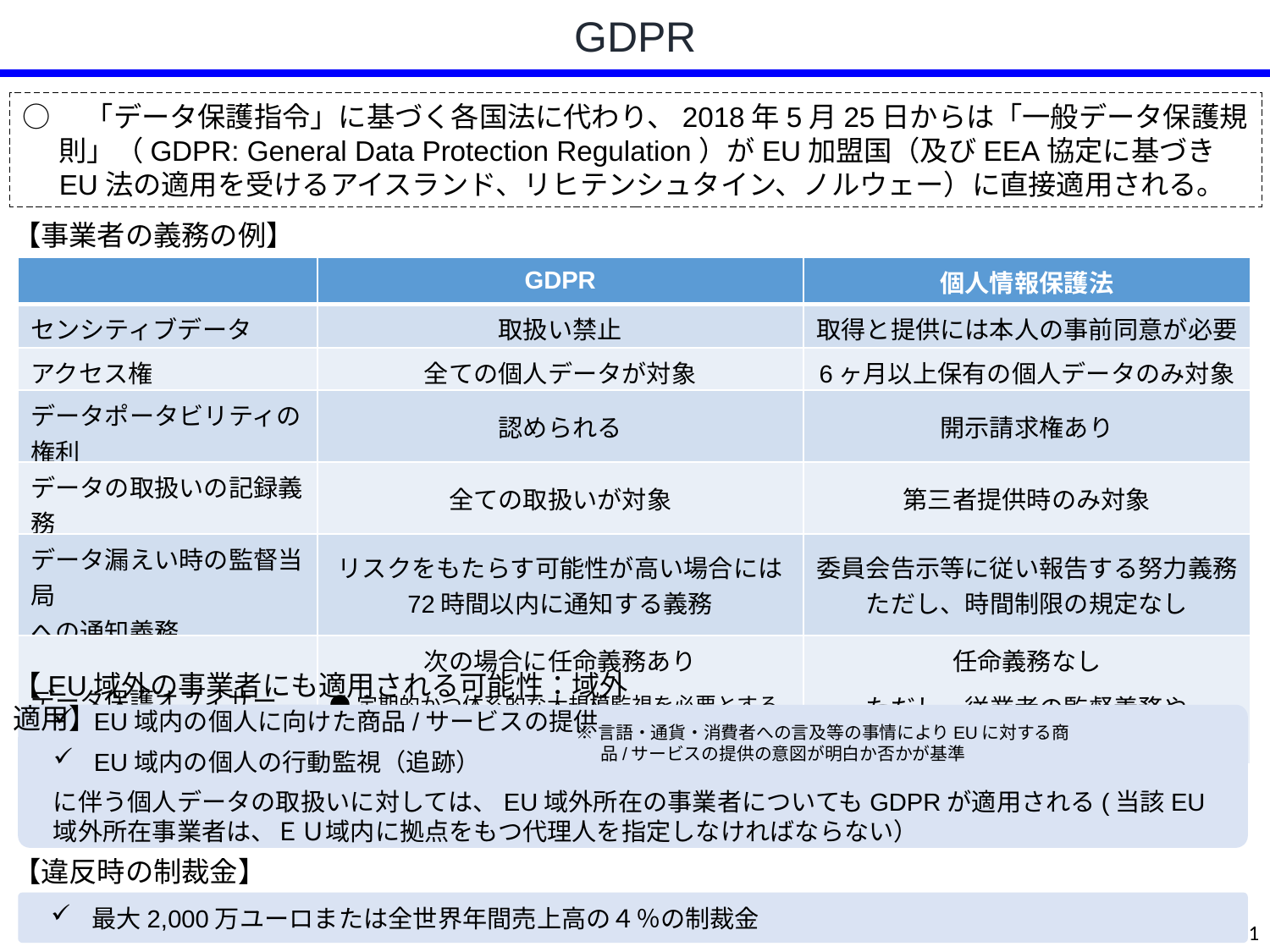

GDPR

○　「データ保護指令」に基づく各国法に代わり、2018年5月25日からは「一般データ保護規則」（GDPR: General Data Protection Regulation）がEU加盟国（及びEEA協定に基づきEU法の適用を受けるアイスランド、リヒテンシュタイン、ノルウェー）に直接適用される。
【事業者の義務の例】
|  | GDPR | 個人情報保護法 |
| --- | --- | --- |
| センシティブデータ | 取扱い禁止 | 取得と提供には本人の事前同意が必要 |
| アクセス権 | 全ての個人データが対象 | 6ヶ月以上保有の個人データのみ対象 |
| データポータビリティの権利 | 認められる | 開示請求権あり |
| データの取扱いの記録義務 | 全ての取扱いが対象 | 第三者提供時のみ対象 |
| データ漏えい時の監督当局 への通知義務 | リスクをもたらす可能性が高い場合には 72時間以内に通知する義務 | 委員会告示等に従い報告する努力義務 ただし、時間制限の規定なし |
| データ保護オフィサー | 次の場合に任命義務あり ●定期的かつ体系的な大規模監視を必要とする場合 ●大規模のセンシティブデータを処理する場合 | 任命義務なし ただし、従業者の監督義務や 安全管理措置を講じる義務あり |

【EU域外の事業者にも適用される可能性：域外適用】
EU域内の個人に向けた商品/サービスの提供
EU域内の個人の行動監視（追跡）
に伴う個人データの取扱いに対しては、EU域外所在の事業者についてもGDPRが適用される(当該EU域外所在事業者は、ＥＵ域内に拠点をもつ代理人を指定しなければならない）
※言語・通貨・消費者への言及等の事情によりEUに対する商品/サービスの提供の意図が明白か否かが基準
【違反時の制裁金】
最大2,000万ユーロまたは全世界年間売上高の４％の制裁金
1